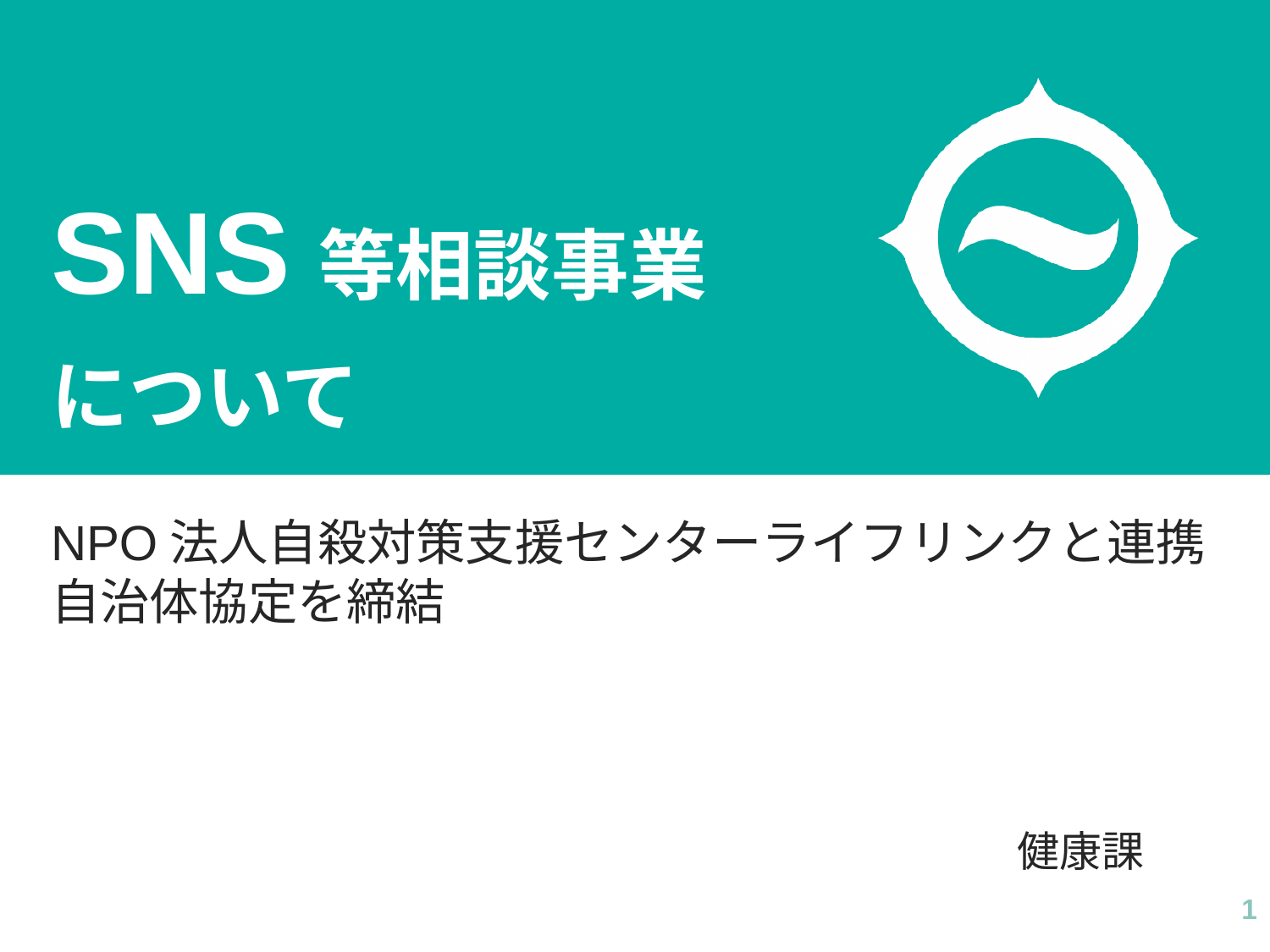

SNS等相談事業について
NPO法人自殺対策支援センターライフリンクと連携自治体協定を締結
健康課
1